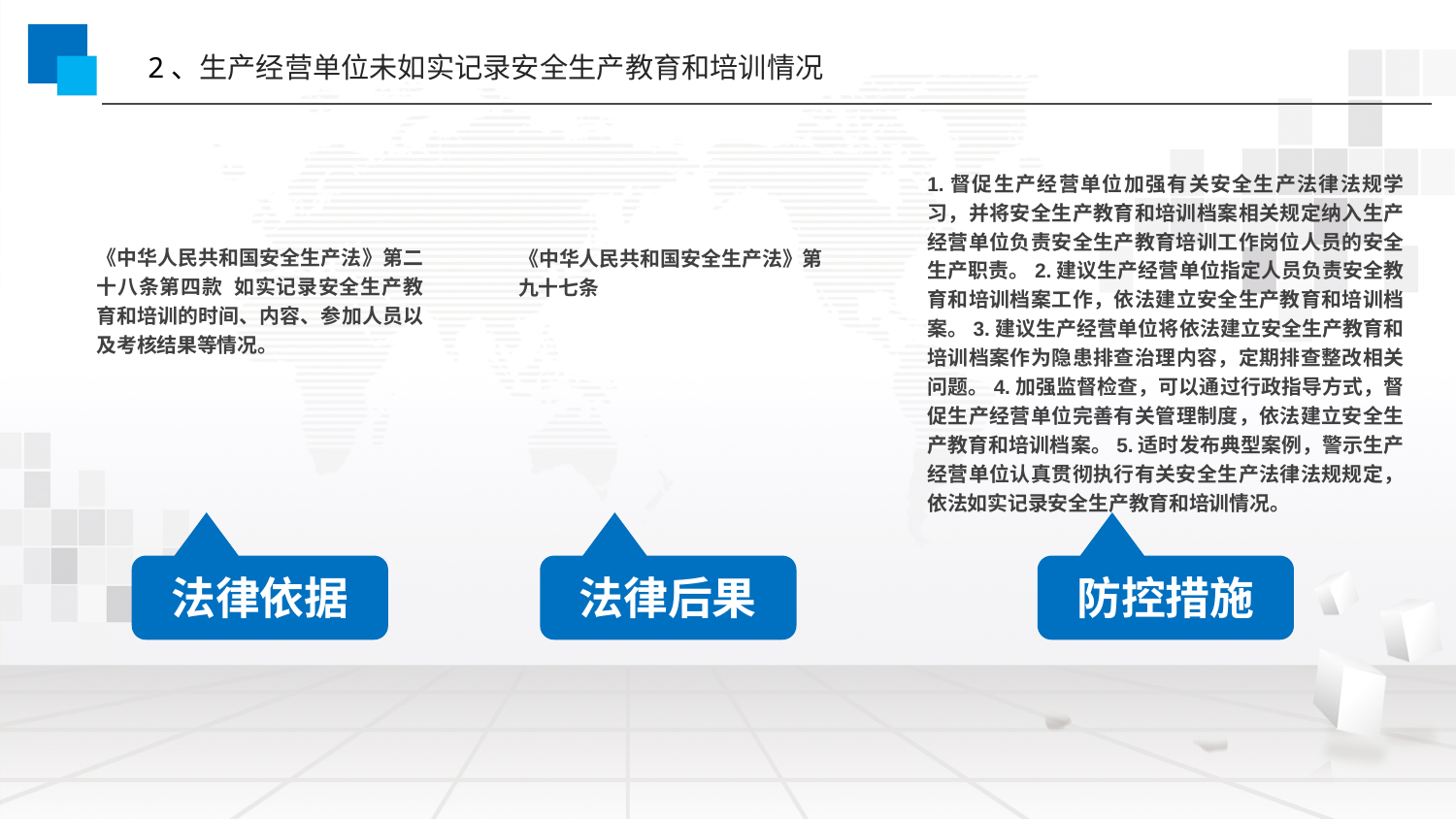

2、生产经营单位未如实记录安全生产教育和培训情况
《中华人民共和国安全生产法》第二十八条第四款  如实记录安全生产教育和培训的时间、内容、参加人员以及考核结果等情况。
《中华人民共和国安全生产法》第九十七条
1.督促生产经营单位加强有关安全生产法律法规学习，并将安全生产教育和培训档案相关规定纳入生产经营单位负责安全生产教育培训工作岗位人员的安全生产职责。2.建议生产经营单位指定人员负责安全教育和培训档案工作，依法建立安全生产教育和培训档案。3.建议生产经营单位将依法建立安全生产教育和培训档案作为隐患排查治理内容，定期排查整改相关问题。4.加强监督检查，可以通过行政指导方式，督促生产经营单位完善有关管理制度，依法建立安全生产教育和培训档案。5.适时发布典型案例，警示生产经营单位认真贯彻执行有关安全生产法律法规规定，依法如实记录安全生产教育和培训情况。
法律依据
法律后果
防控措施